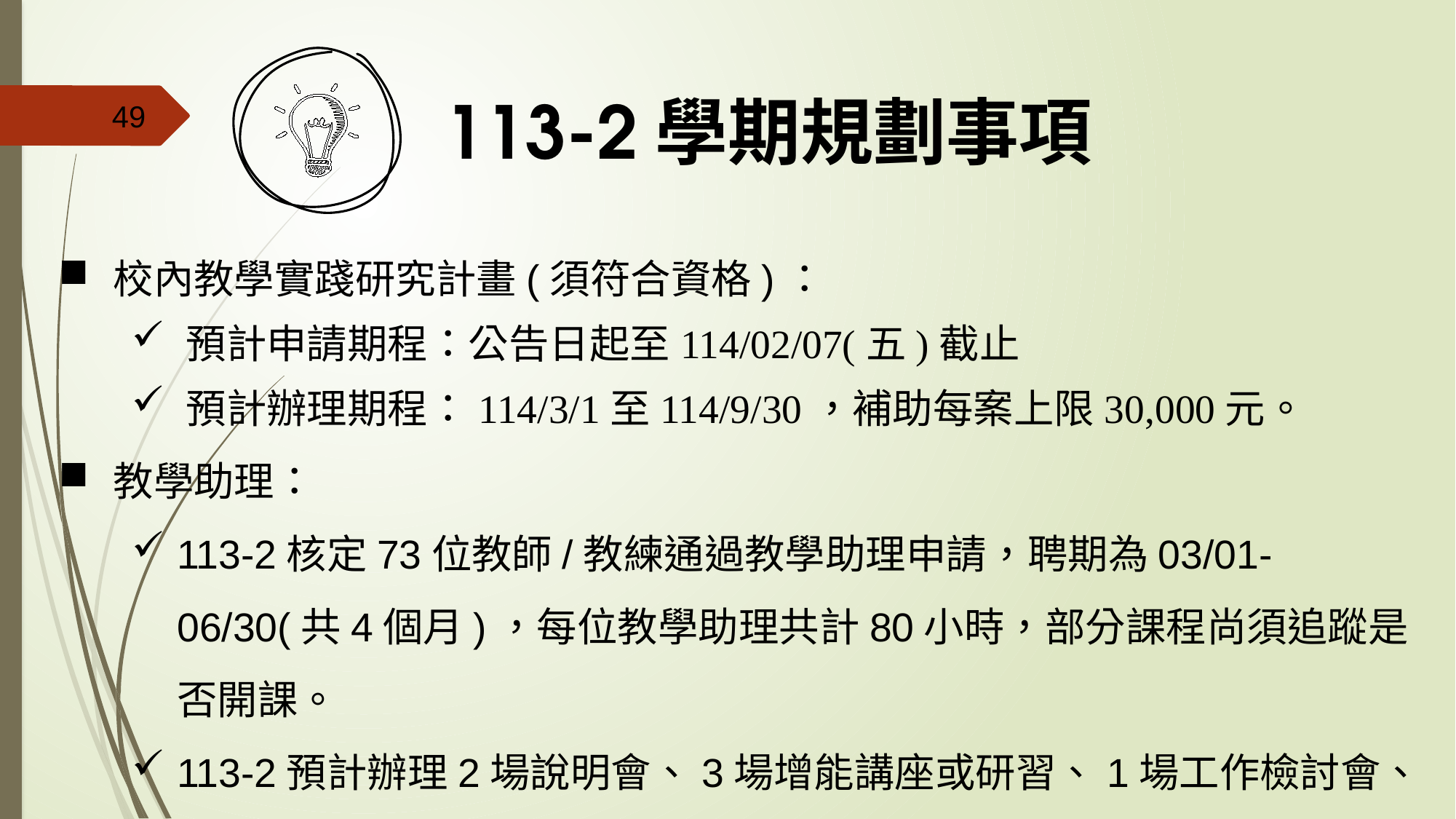

49
# 113-2學期規劃事項
校內教學實踐研究計畫(須符合資格)：
預計申請期程：公告日起至114/02/07(五)截止
預計辦理期程：114/3/1至114/9/30，補助每案上限30,000元。
教學助理：
113-2核定73位教師/教練通過教學助理申請，聘期為03/01-06/30(共4個月)，每位教學助理共計80小時，部分課程尚須追蹤是否開課。
113-2預計辦理2場說明會、3場增能講座或研習、1場工作檢討會、1場校內線上海報成果票選活動。